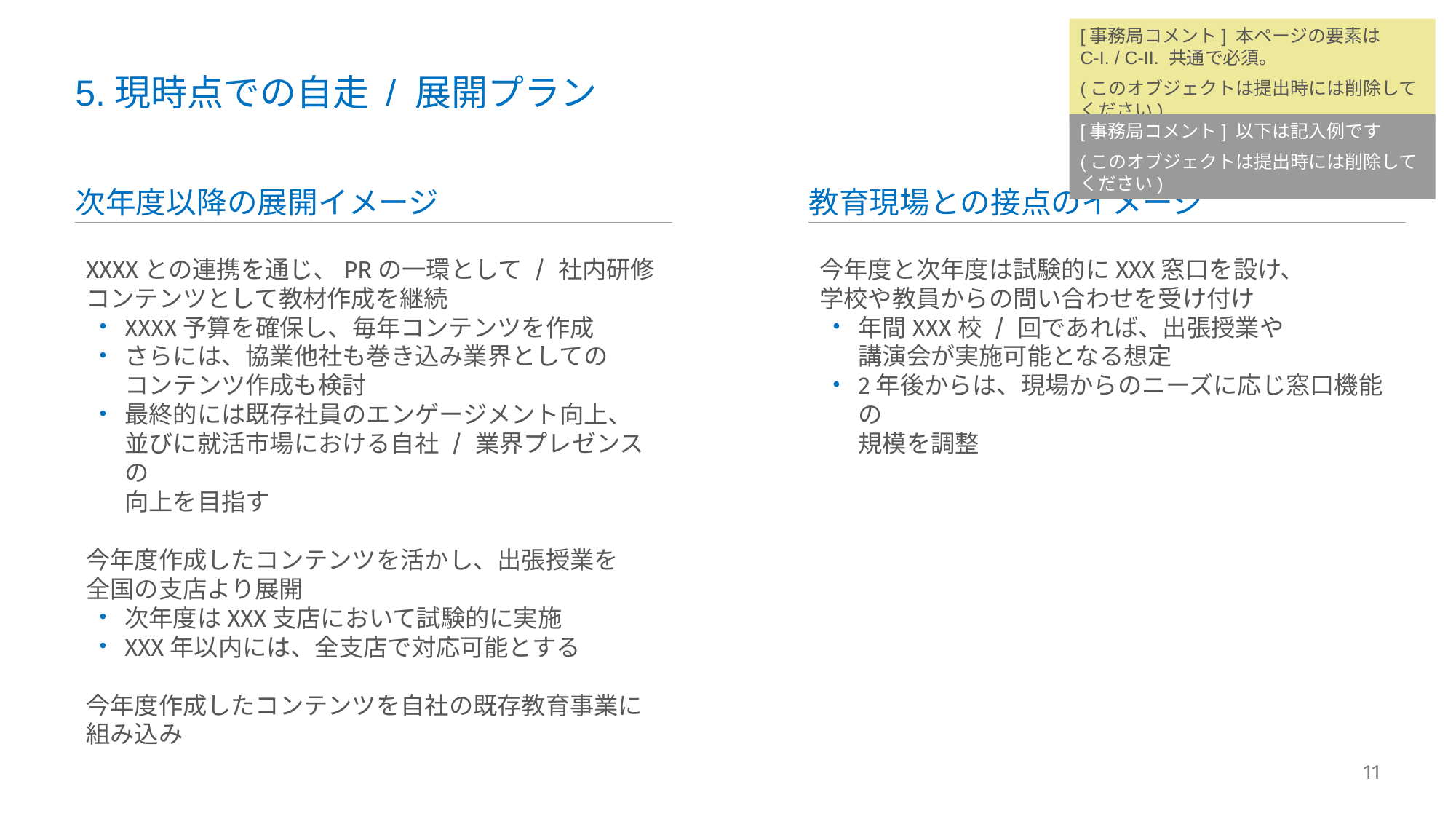

[事務局コメント] 本ページの要素は
C-I. / C-II. 共通で必須。
(このオブジェクトは提出時には削除してください)
# 5.現時点での自走 / 展開プラン
[事務局コメント] 以下は記入例です
(このオブジェクトは提出時には削除してください)
次年度以降の展開イメージ
教育現場との接点のイメージ
XXXXとの連携を通じ、PRの一環として / 社内研修
コンテンツとして教材作成を継続
XXXX予算を確保し、毎年コンテンツを作成
さらには、協業他社も巻き込み業界としての
コンテンツ作成も検討
最終的には既存社員のエンゲージメント向上、
並びに就活市場における自社 / 業界プレゼンスの
向上を目指す

今年度作成したコンテンツを活かし、出張授業を
全国の支店より展開
次年度はXXX支店において試験的に実施
XXX年以内には、全支店で対応可能とする

今年度作成したコンテンツを自社の既存教育事業に
組み込み
今年度と次年度は試験的にXXX窓口を設け、
学校や教員からの問い合わせを受け付け
年間XXX校 / 回であれば、出張授業や
講演会が実施可能となる想定
2年後からは、現場からのニーズに応じ窓口機能の
規模を調整